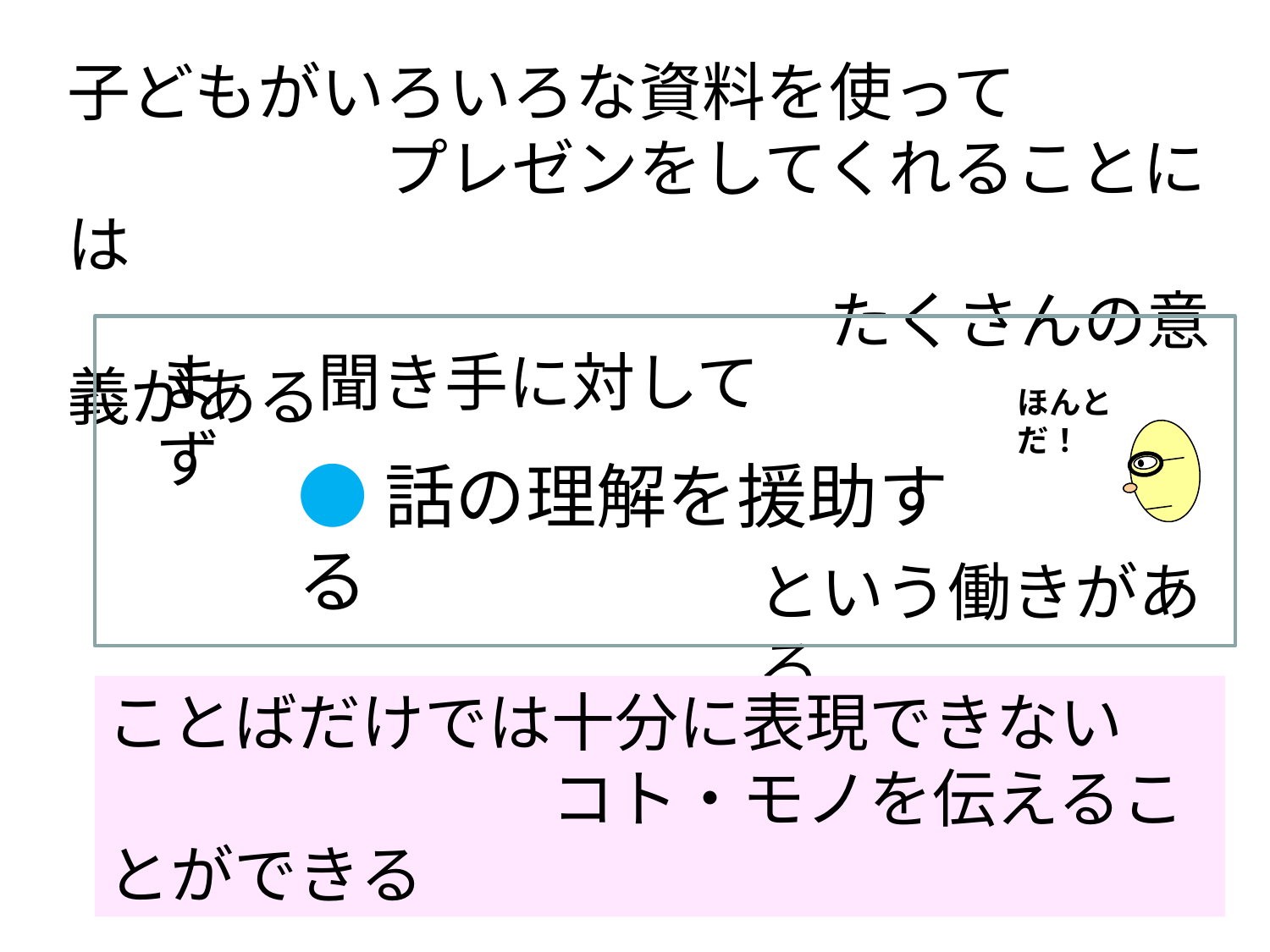

子どもがいろいろな資料を使って
　　　　　プレゼンをしてくれることには
　　　　　　　　　　　　たくさんの意義がある

まず
聞き手に対して
ほんとだ！

●話の理解を援助する
という働きがある
ことばだけでは十分に表現できない
　　　　　　　コト・モノを伝えることができる